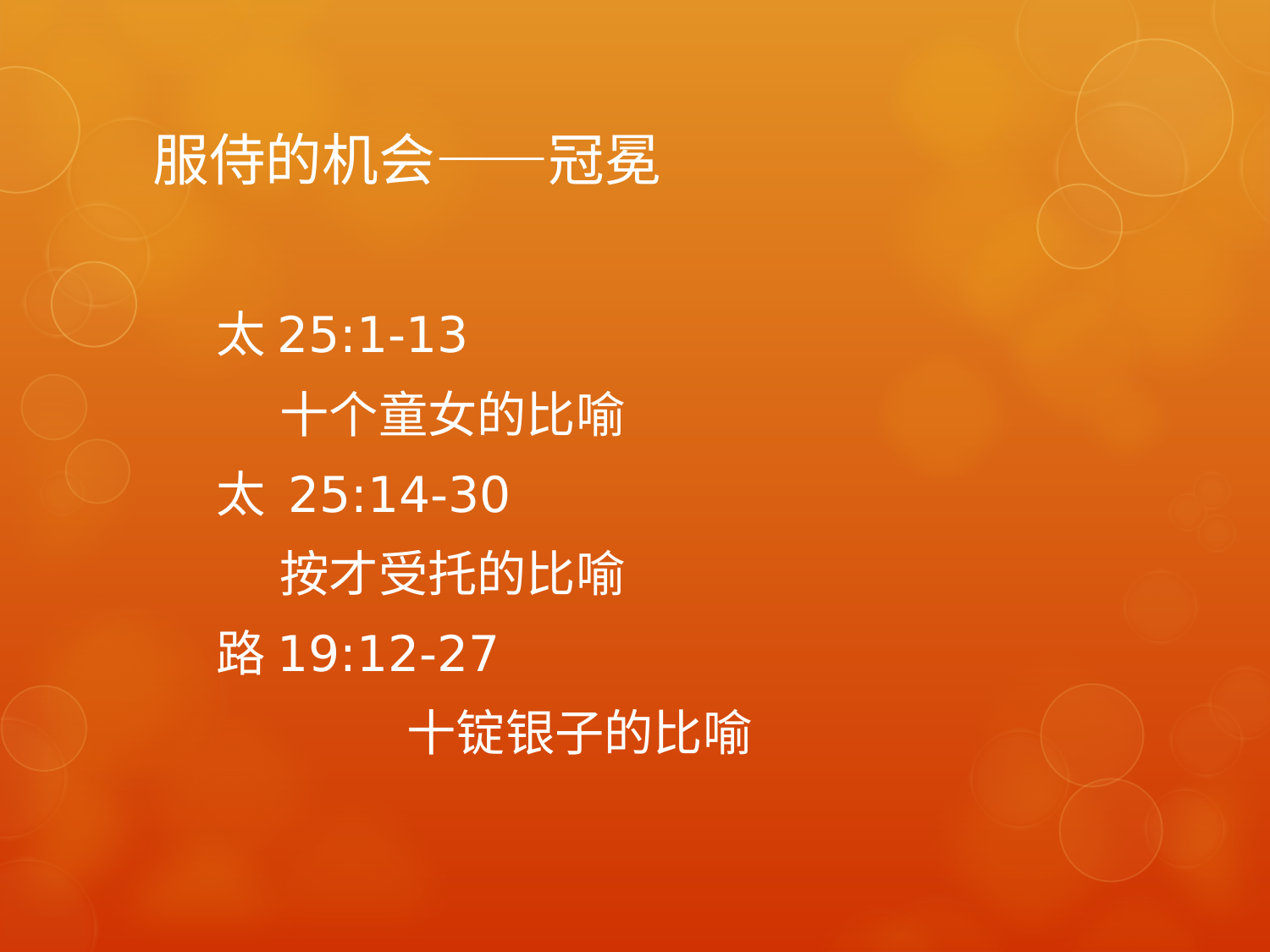

# 服侍的机会——冠冕
太25:1-13
十个童女的比喻
太 25:14-30
按才受托的比喻
路19:12-27
		十锭银子的比喻